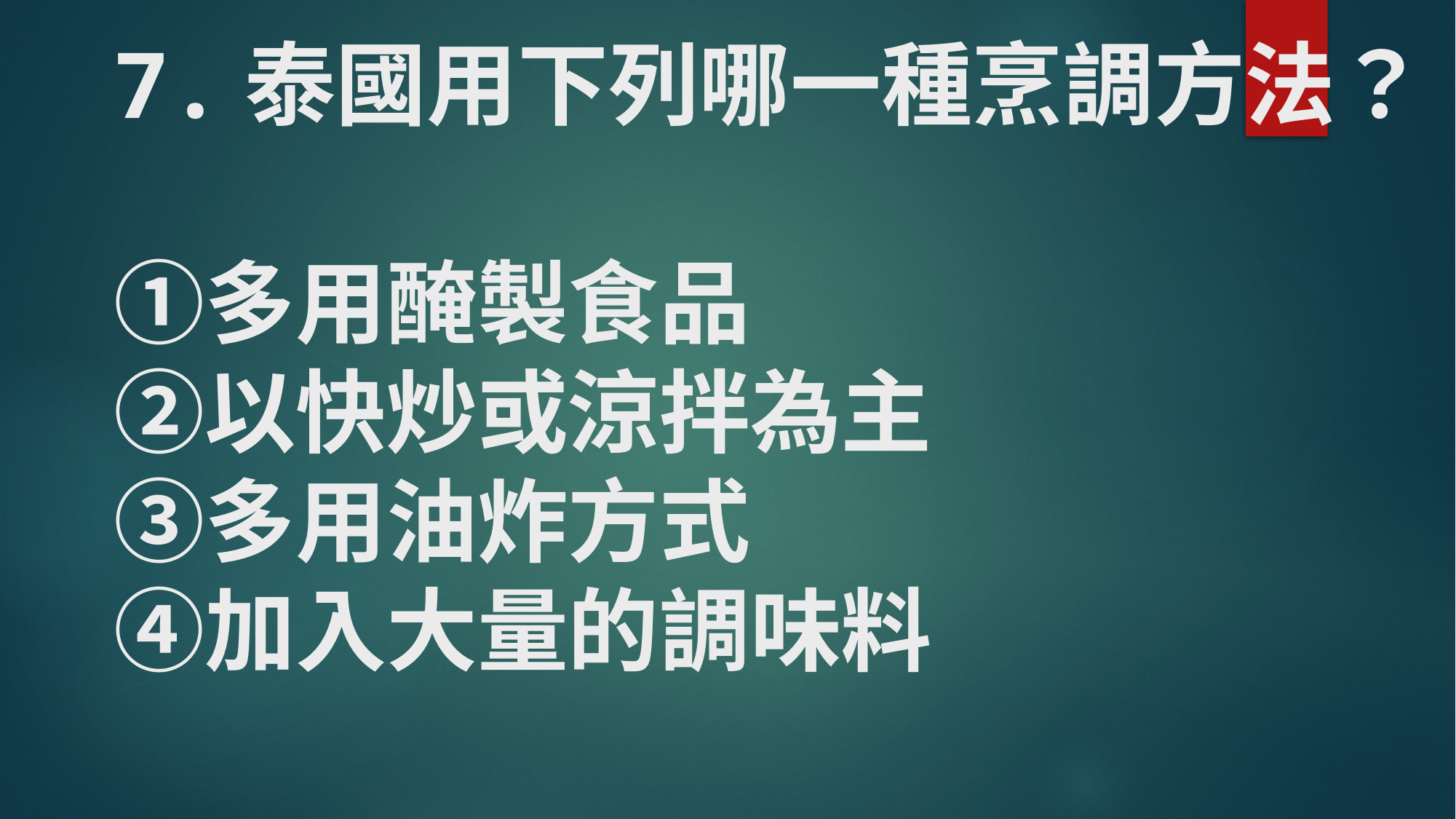

# 7.泰國用下列哪一種烹調方法？ ①多用醃製食品 ②以快炒或涼拌為主 ③多用油炸方式 ④加入大量的調味料